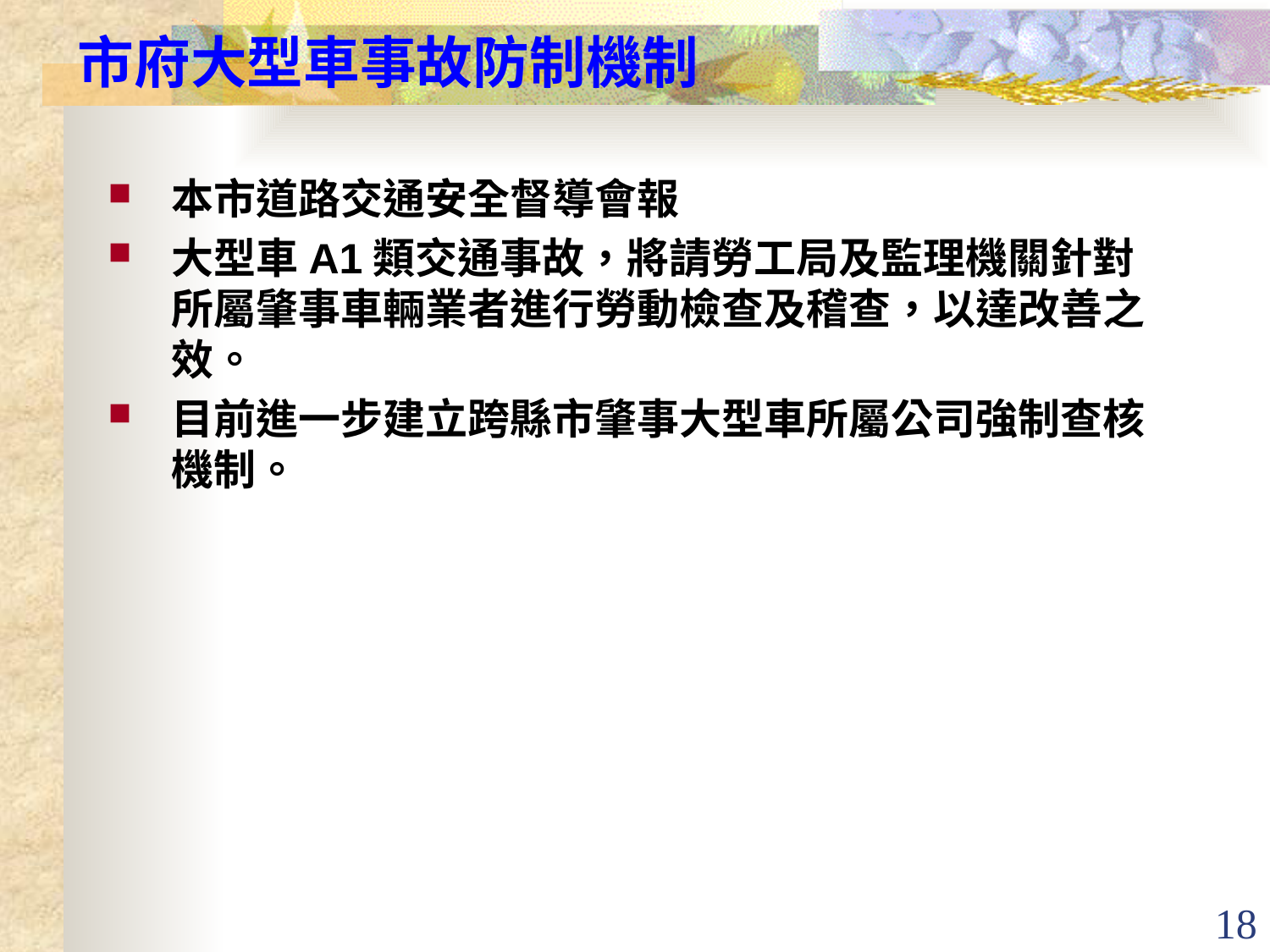

市府大型車事故防制機制
本市道路交通安全督導會報
大型車A1類交通事故，將請勞工局及監理機關針對所屬肇事車輛業者進行勞動檢查及稽查，以達改善之效。
目前進一步建立跨縣市肇事大型車所屬公司強制查核機制。

18